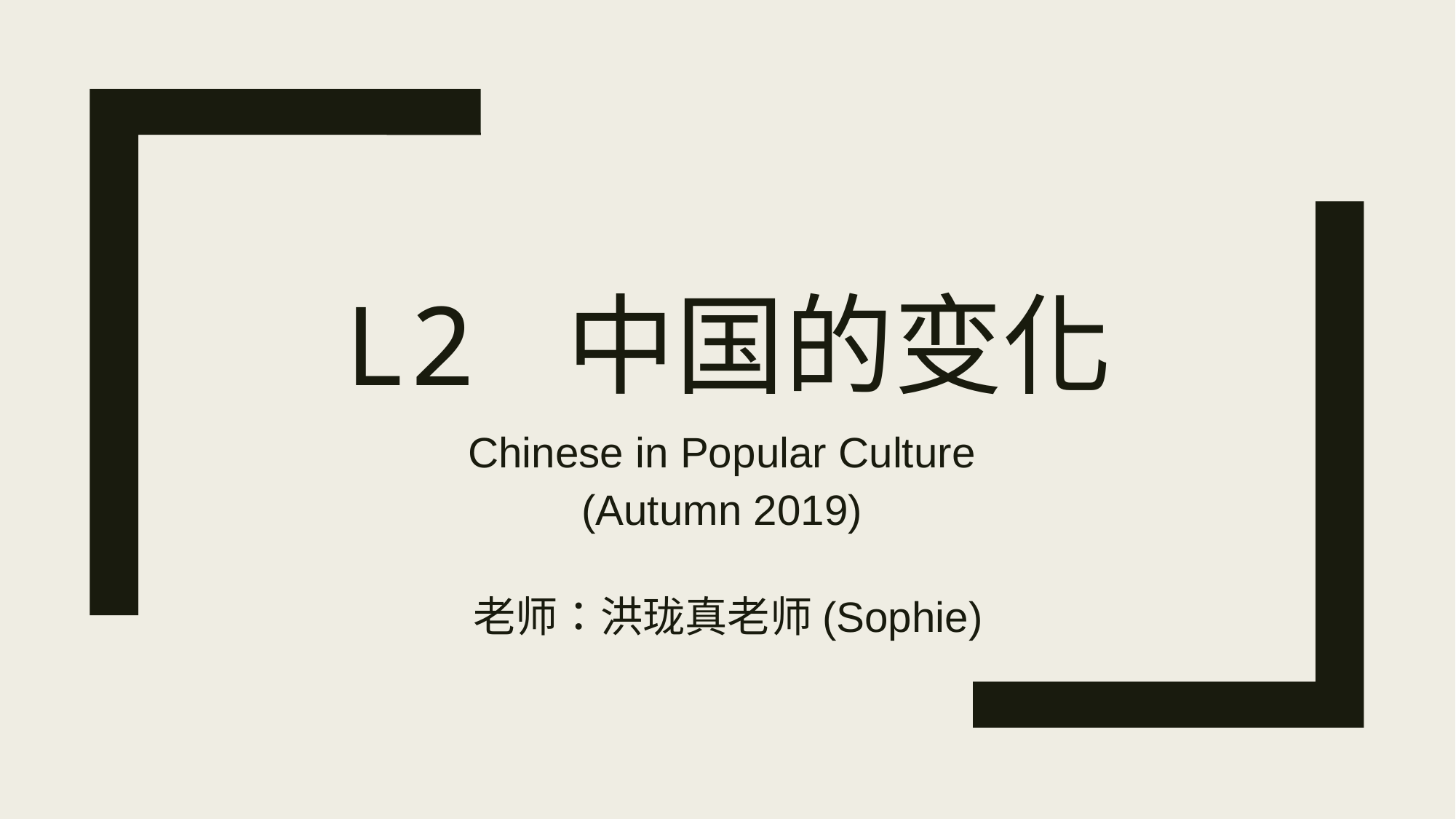

# L2 中国的变化
Chinese in Popular Culture
(Autumn 2019)
老师：洪珑真老师(Sophie)